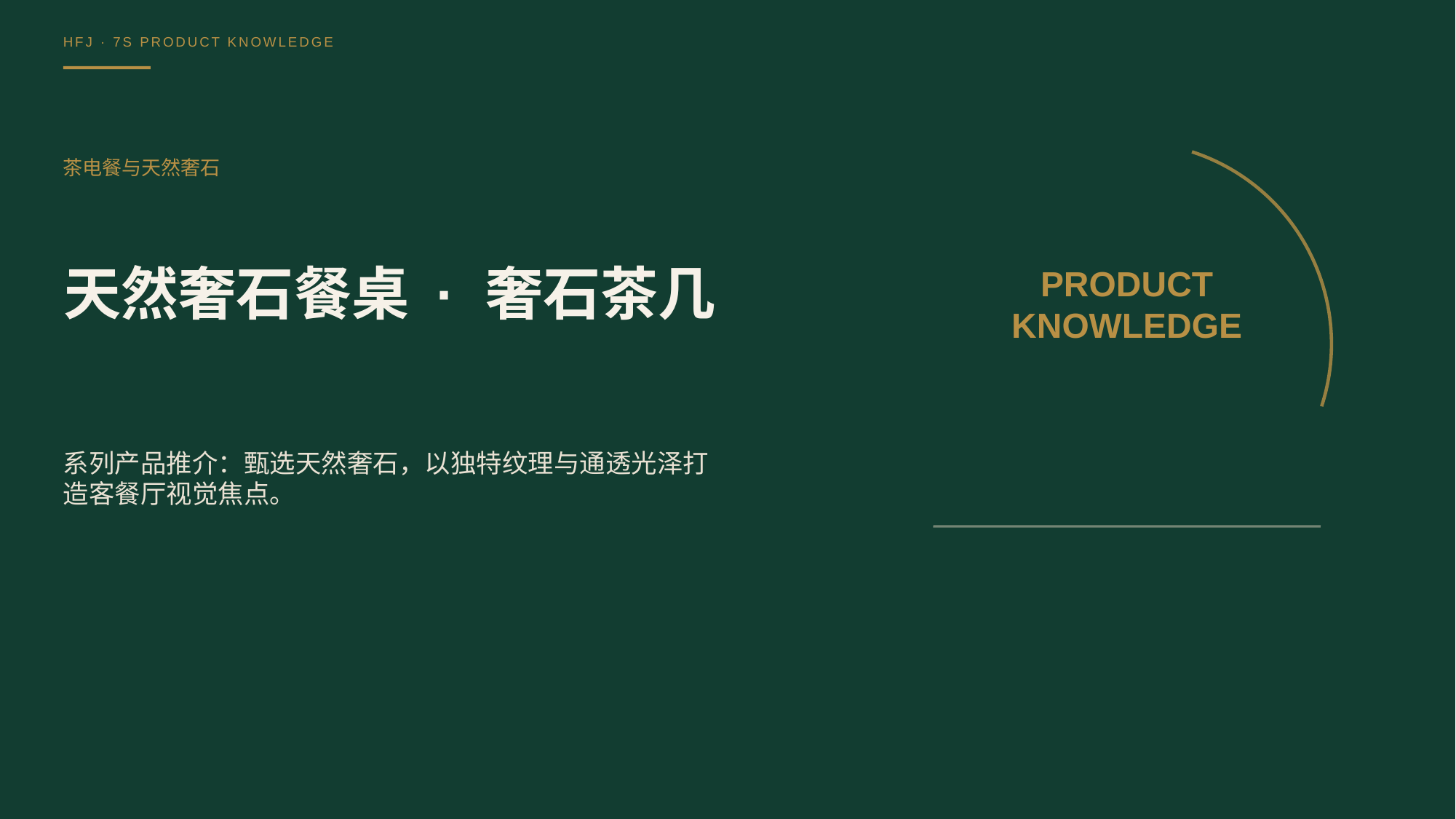

茶电餐与天然奢石
天然奢石餐桌 · 奢石茶几
PRODUCT
KNOWLEDGE
系列产品推介：甄选天然奢石，以独特纹理与通透光泽打造客餐厅视觉焦点。

16